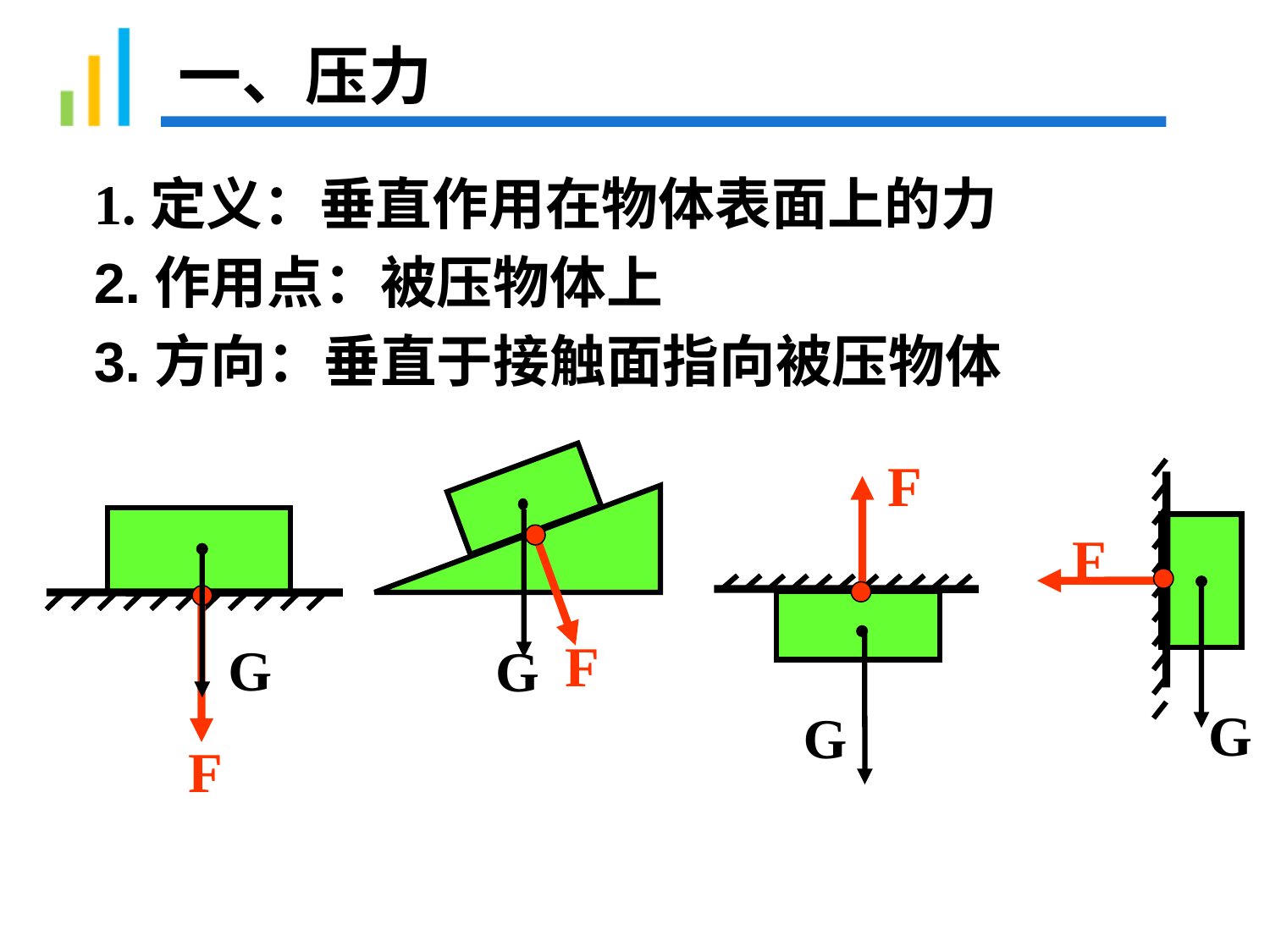

一、压力
1.定义：垂直作用在物体表面上的力
2.作用点：被压物体上
3.方向：垂直于接触面指向被压物体

F

F

F
F

G

G

G

G